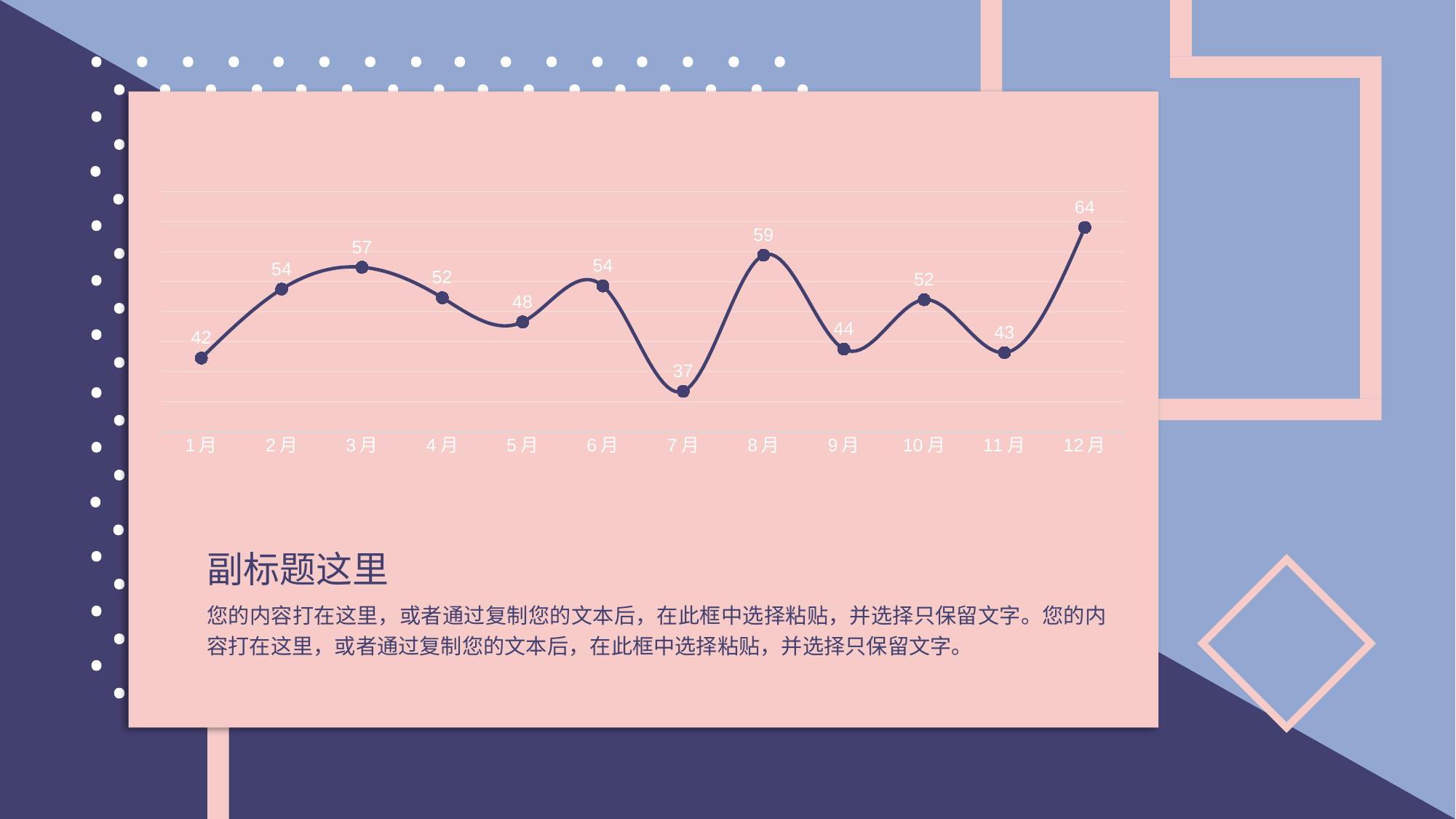

### Chart

| Category | 指标 |
|---|---|
| 1月 | 42.2492070453342 |
| 2月 | 53.7519629362946 |
| 3月 | 57.4057323375938 |
| 4月 | 52.3111123717791 |
| 5月 | 48.2820185600685 |
| 6月 | 54.2801514717873 |
| 7月 | 36.7214357939989 |
| 8月 | 59.4139800178228 |
| 9月 | 43.7475153523842 |
| 10月 | 51.9914841826068 |
| 11月 | 43.1481291303049 |
| 12月 | 64.0475656229868 |

副标题这里

您的内容打在这里，或者通过复制您的文本后，在此框中选择粘贴，并选择只保留文字。您的内容打在这里，或者通过复制您的文本后，在此框中选择粘贴，并选择只保留文字。